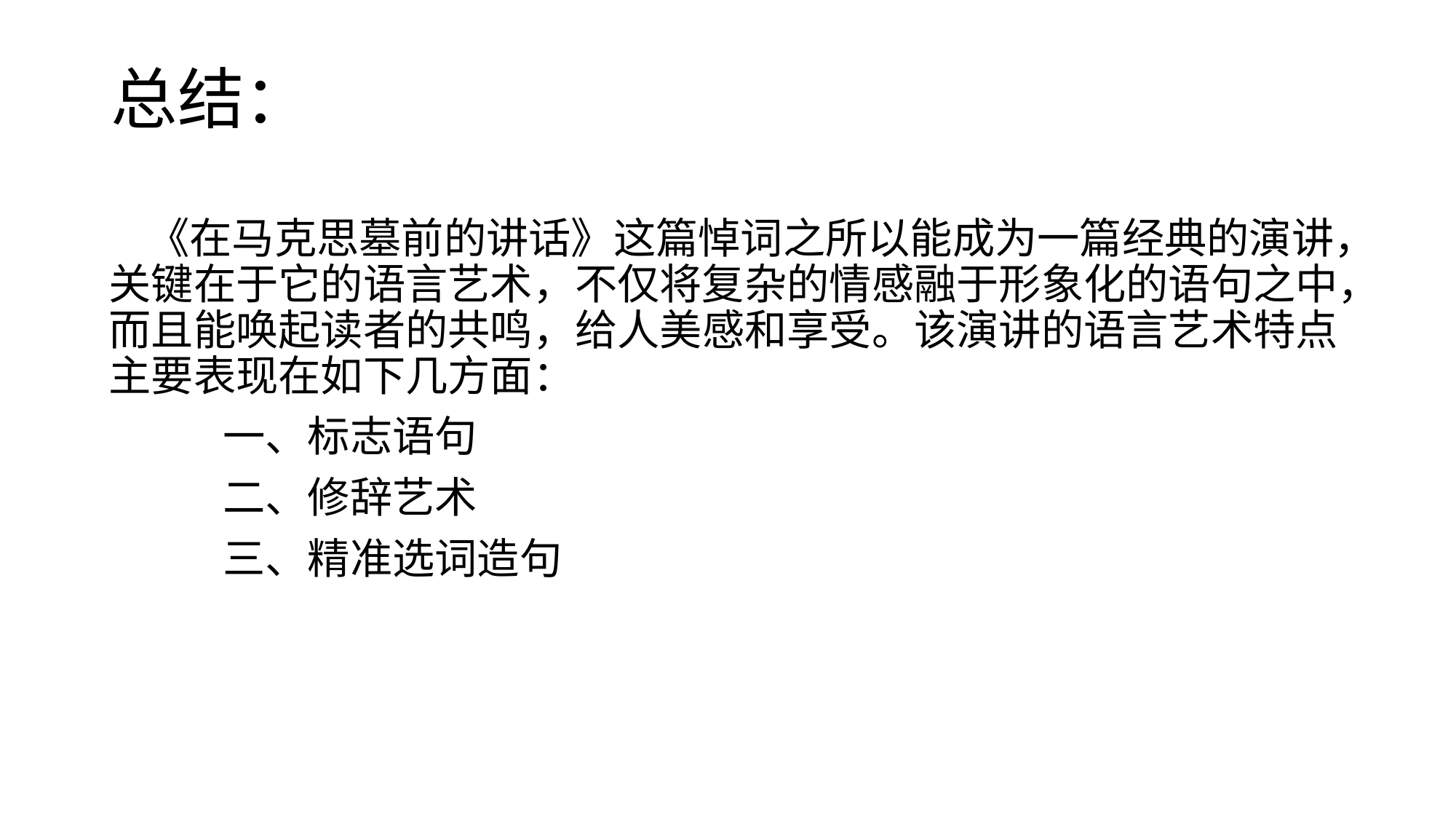

# 总结：
   《在马克思墓前的讲话》这篇悼词之所以能成为一篇经典的演讲，关键在于它的语言艺术，不仅将复杂的情感融于形象化的语句之中，而且能唤起读者的共鸣，给人美感和享受。该演讲的语言艺术特点主要表现在如下几方面：
           一、标志语句
           二、修辞艺术
           三、精准选词造句